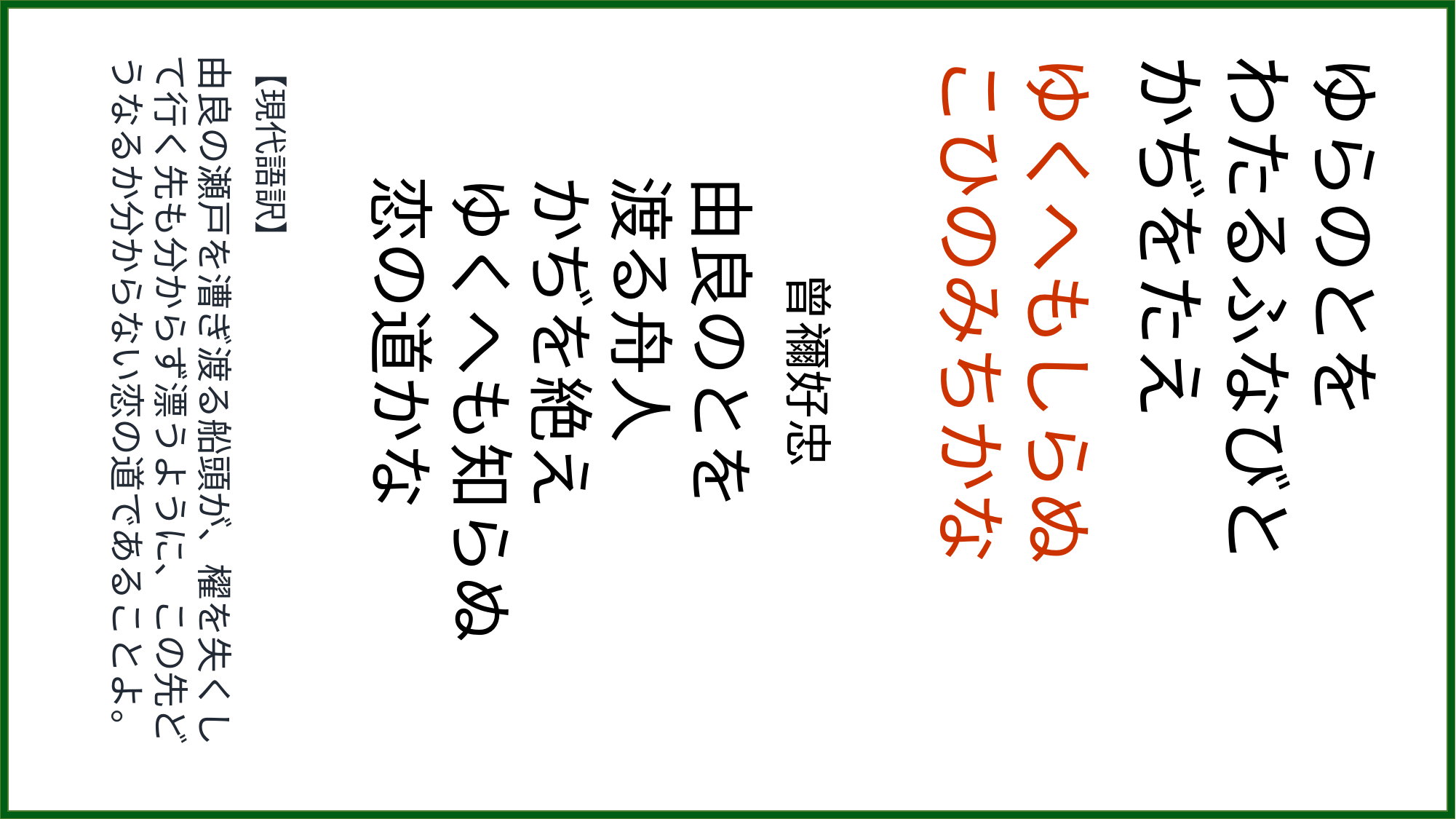

【現代語訳】

由良の瀬戸を漕ぎ渡る船頭が、櫂を失くして行く先も分からず漂うように、この先どうなるか分からない恋の道であることよ。
　　曾禰好忠

由良のとを
渡る舟人
かぢを絶え
ゆくへも知らぬ
恋の道かな
ゆくへもしらぬ
こひのみちかな
ゆらのとを
わたるふなびと
かぢをたえ